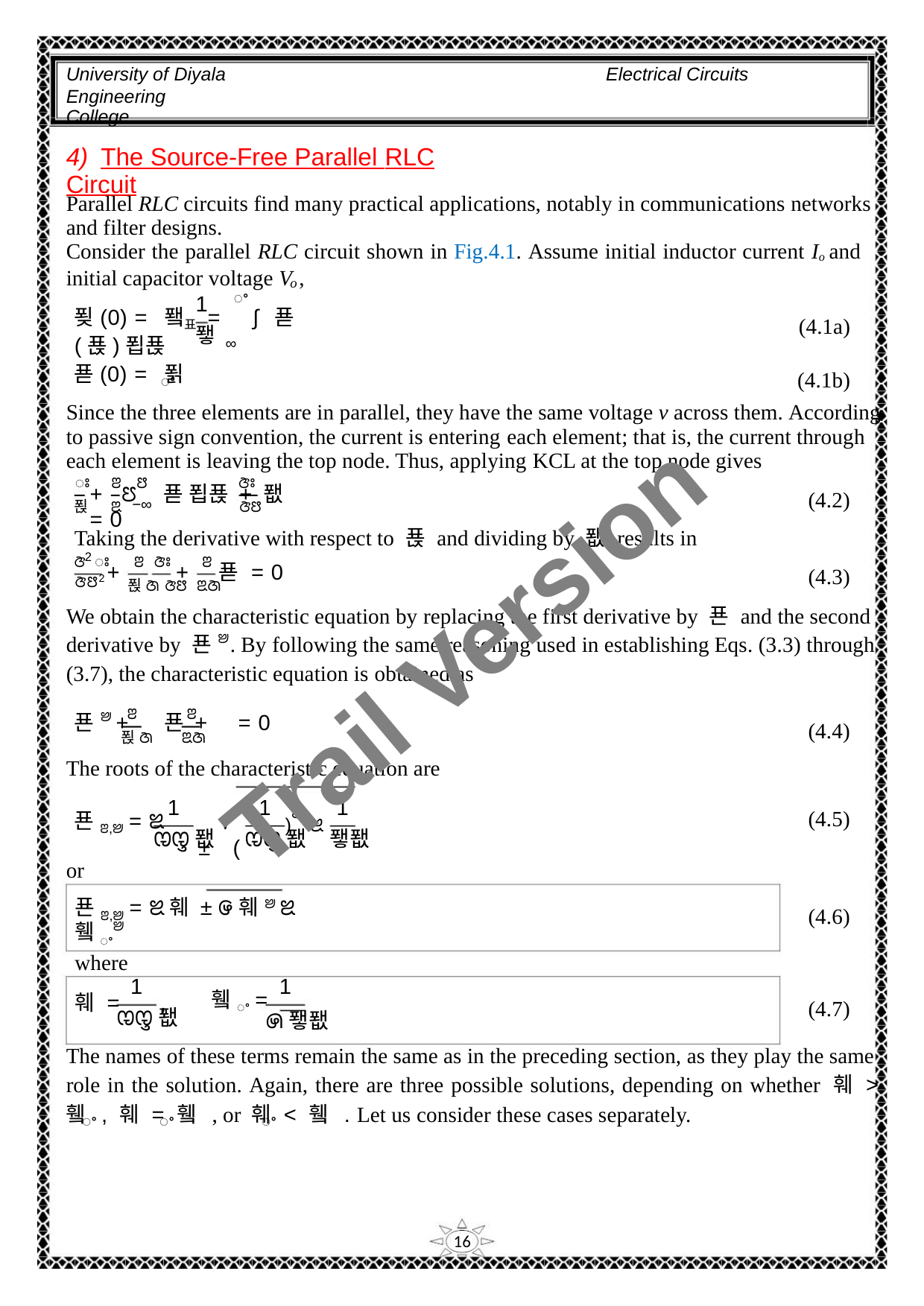

University of Diyala
Engineering College
Electrical Circuits
4) The Source-Free Parallel RLC Circuit
Parallel RLC circuits find many practical applications, notably in communications networks
and filter designs.
Consider the parallel RLC circuit shown in Fig.4.1. Assume initial inductor current Io and
initial capacitor voltage V ,
o
ꢀ
1
푖(0) = 퐼표 = ∫ 푣(푡)푑푡
(4.1a)
(4.1b)
퐿
∞
푣(0) = 푉
ꢀ
Since the three elements are in parallel, they have the same voltage v across them. According
to passive sign convention, the current is entering each element; that is, the current through
each element is leaving the top node. Thus, applying KCL at the top node gives
ꢅ
ꢁ
ꢂ
ꢆꢁ
+ ꢄ 푣 푑푡 + 퐶 = 0
(4.2)
−∞
푅
ꢃ
ꢆꢅ
Taking the derivative with respect to 푡 and dividing by 퐶 results in
2
ꢆ ꢁ
ꢆꢅ2
ꢂ ꢆꢁ
ꢂ
+
+
푣 = 0
(4.3)
푅ꢇ ꢆꢅ
ꢃꢇ
Trail Version
Trail Version
Trail Version
Trail Version
Trail Version
Trail Version
Trail Version
Trail Version
Trail Version
Trail Version
Trail Version
Trail Version
Trail Version
We obtain the characteristic equation by replacing the first derivative by 푠 and the second
derivative by 푠ꢈ. By following the same reasoning used in establishing Eqs. (3.3) through
(3.7), the characteristic equation is obtained as
ꢂ
ꢂ
푠ꢈ + 푠 + = 0
(4.4)
(4.5)
푅ꢇ
ꢃꢇ
The roots of the characteristic equation are
1
1
1
√
± (
)ꢈ ꢉ
푠ꢂ,ꢈ = ꢉ
ꢊꢋ퐶
ꢊꢋ퐶
퐿퐶
or
푠ꢂ,ꢈ = ꢉ훼 ± ꢌ훼ꢈ ꢉ 휔ꢀꢈ
(4.6)
(4.7)
where
1
1
훼 =
,
휔ꢀ =
ꢊꢋ퐶
ꢍ퐿퐶
The names of these terms remain the same as in the preceding section, as they play the same
role in the solution. Again, there are three possible solutions, depending on whether 훼 >
휔 , 훼 = 휔 , or 훼 < 휔 . Let us consider these cases separately.
ꢀ
ꢀ
ꢀ
16